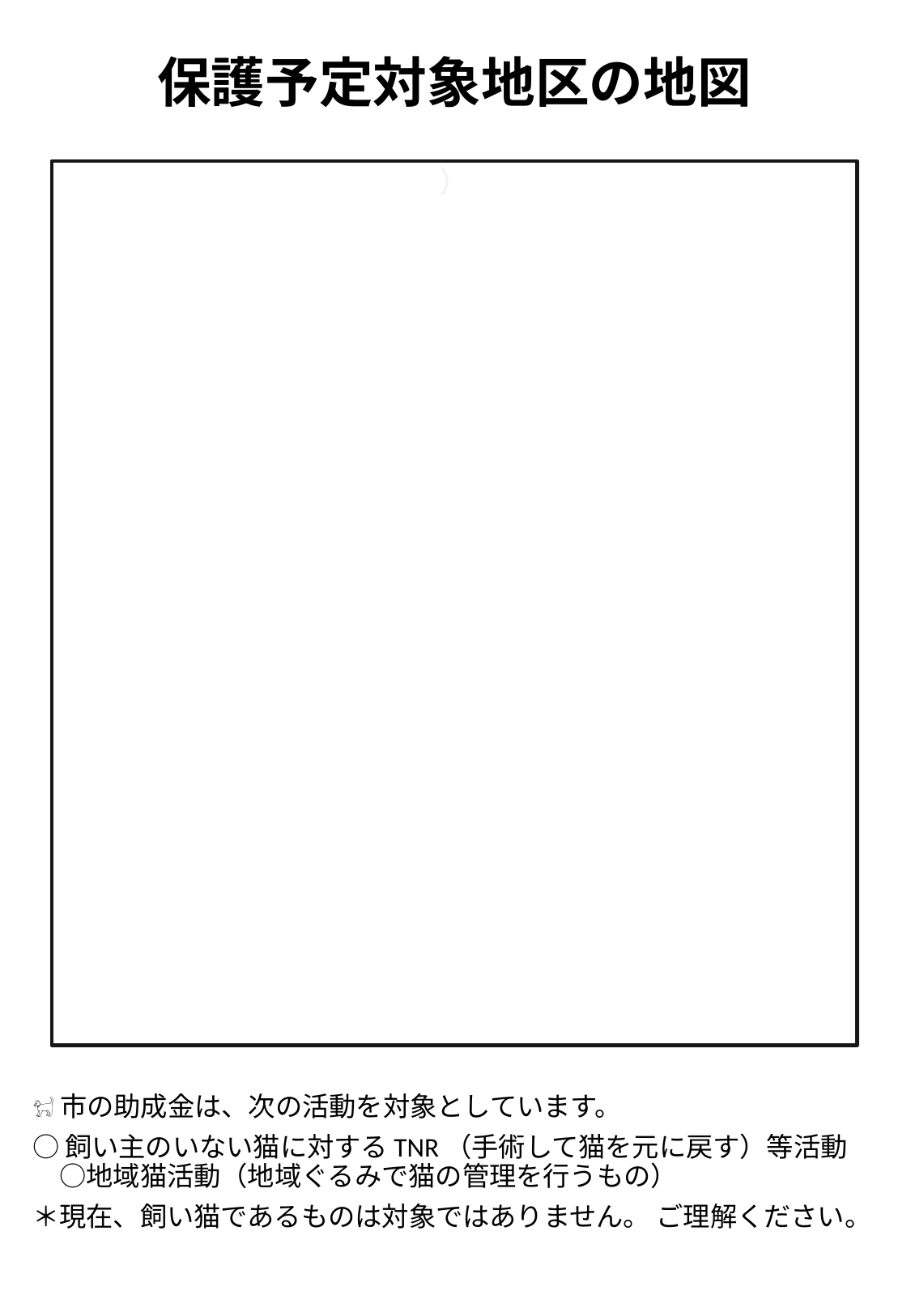

保護予定対象地区の地図

）
🐈市の助成金は、次の活動を対象としています。
○飼い主のいない猫に対するTNR（手術して猫を元に戻す）等活動　　○地域猫活動（地域ぐるみで猫の管理を行うもの）
＊現在、飼い猫であるものは対象ではありません。 ご理解ください。